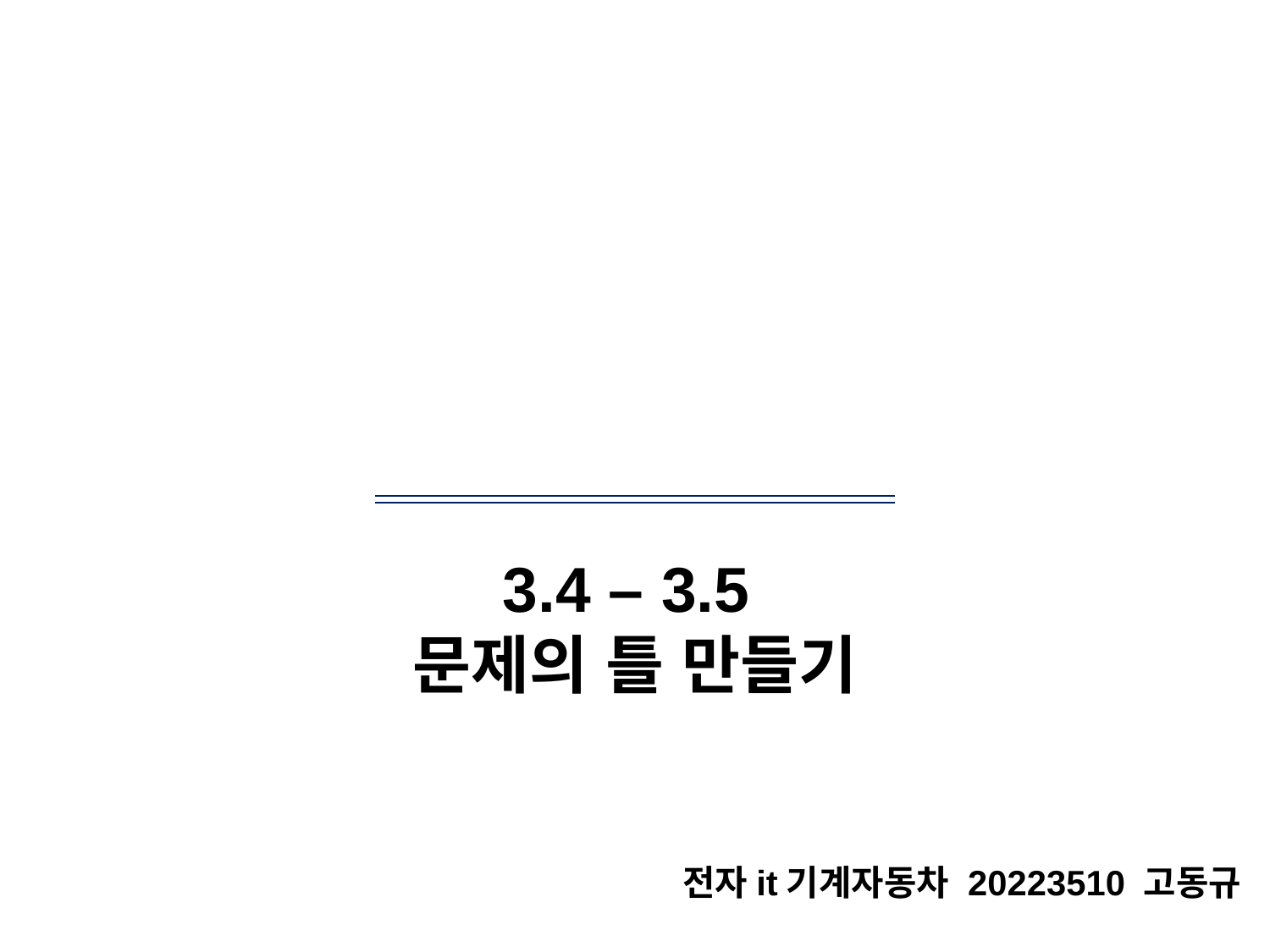

3.4 – 3.5
문제의 틀 만들기

전자it기계자동차 20223510 고동규